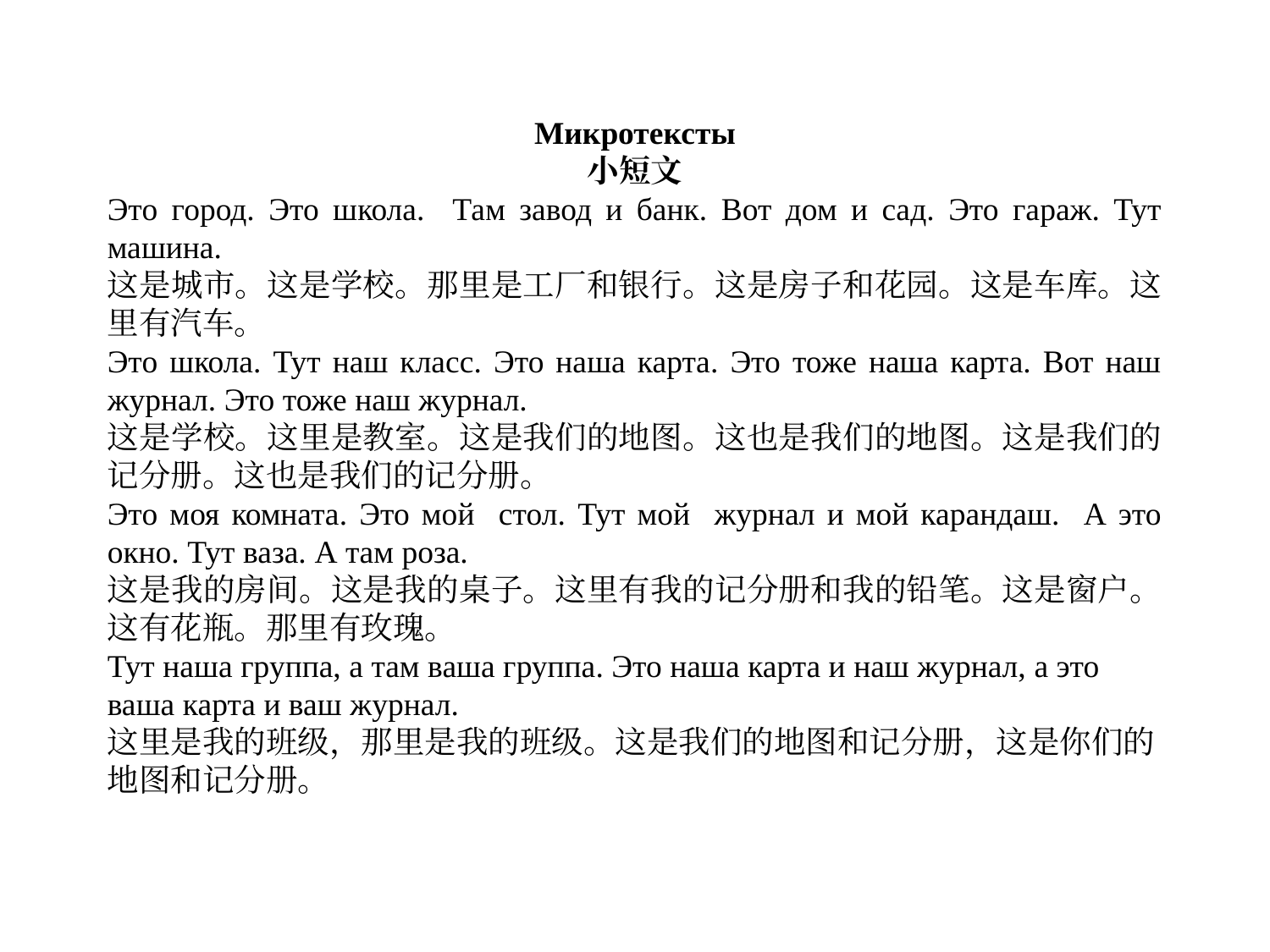

Микротексты
小短文
Это город. Это школа.  Там завод и банк. Вот дом и сад. Это гараж. Тут машина.
这是城市。这是学校。那里是工厂和银行。这是房子和花园。这是车库。这里有汽车。
Это школа. Тут наш класс. Это наша карта. Это тоже наша карта. Вот наш журнал. Это тоже наш журнал.
这是学校。这里是教室。这是我们的地图。这也是我们的地图。这是我们的记分册。这也是我们的记分册。
Это моя комната. Это мой  стол. Тут мой  журнал и мой карандаш.  А это окно. Тут ваза. А там роза.
这是我的房间。这是我的桌子。这里有我的记分册和我的铅笔。这是窗户。这有花瓶。那里有玫瑰。
Тут наша группа, а там ваша группа. Это наша карта и наш журнал, а это ваша карта и ваш журнал.
这里是我的班级，那里是我的班级。这是我们的地图和记分册，这是你们的地图和记分册。